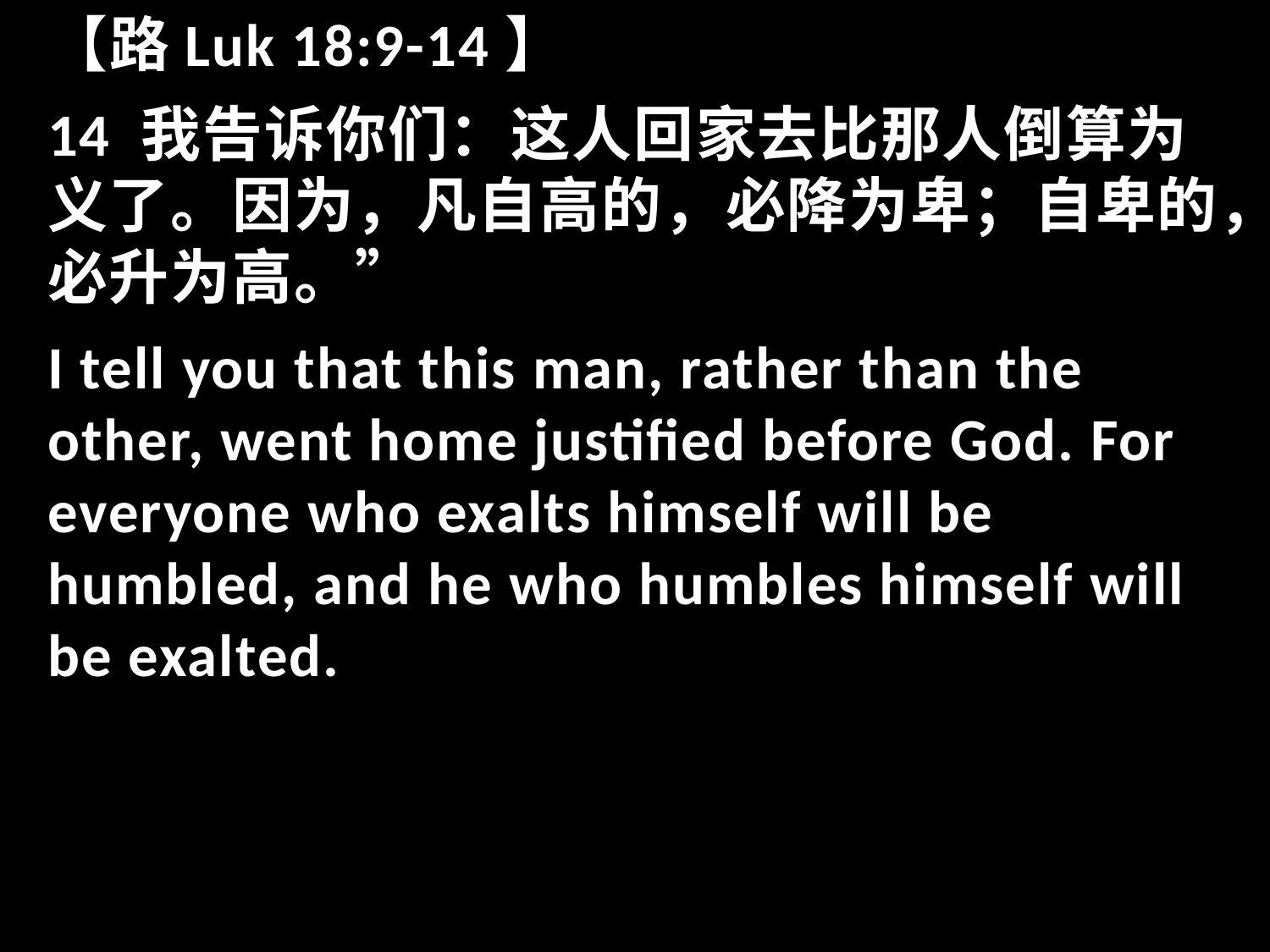

【路Luk 18:9-14】
14 我告诉你们：这人回家去比那人倒算为义了。因为，凡自高的，必降为卑；自卑的，必升为高。”
I tell you that this man, rather than the other, went home justified before God. For everyone who exalts himself will be humbled, and he who humbles himself will be exalted.